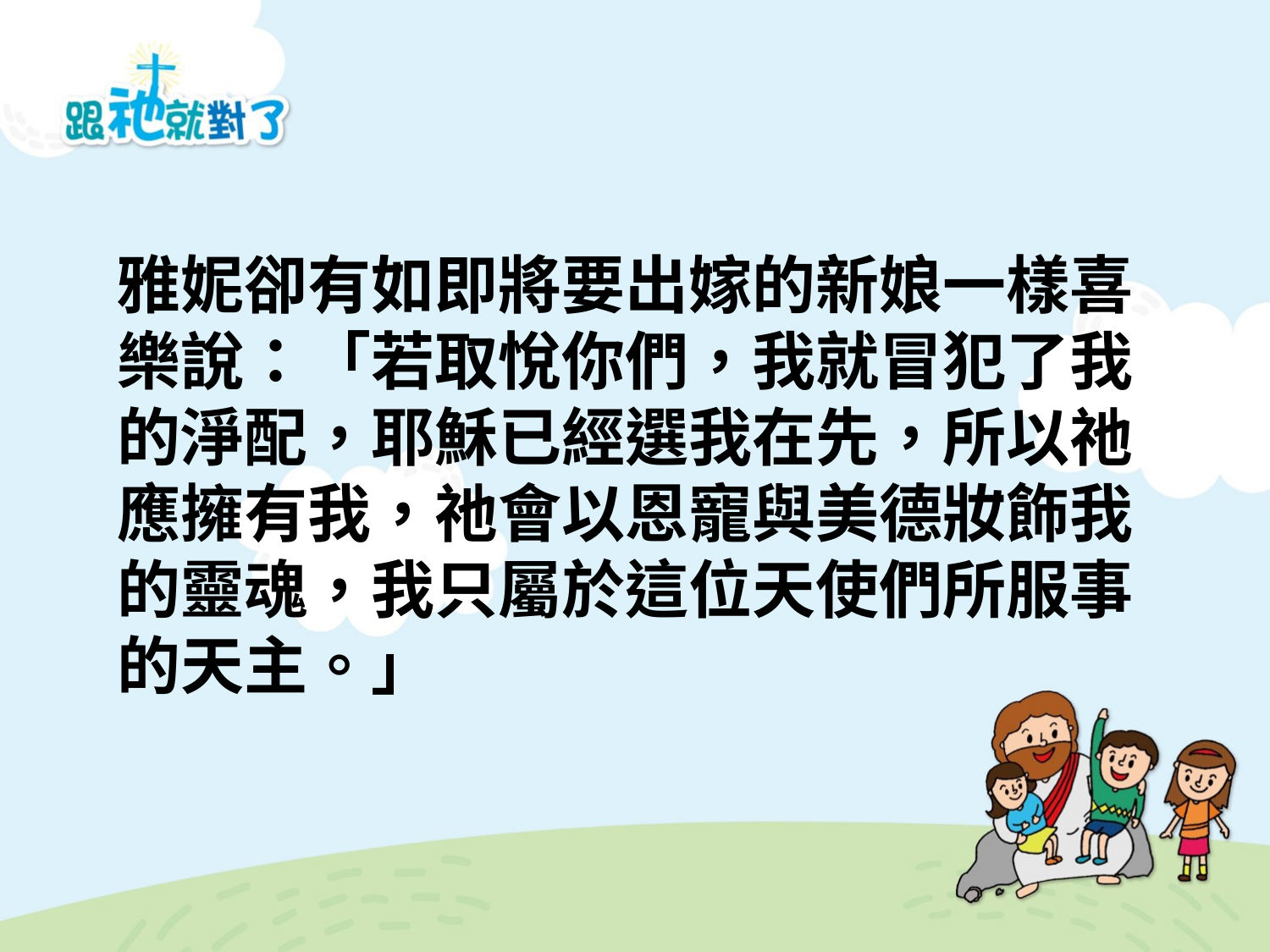

雅妮卻有如即將要出嫁的新娘一樣喜樂說：「若取悅你們，我就冒犯了我的淨配，耶穌已經選我在先，所以祂應擁有我，祂會以恩寵與美德妝飾我的靈魂，我只屬於這位天使們所服事的天主。」